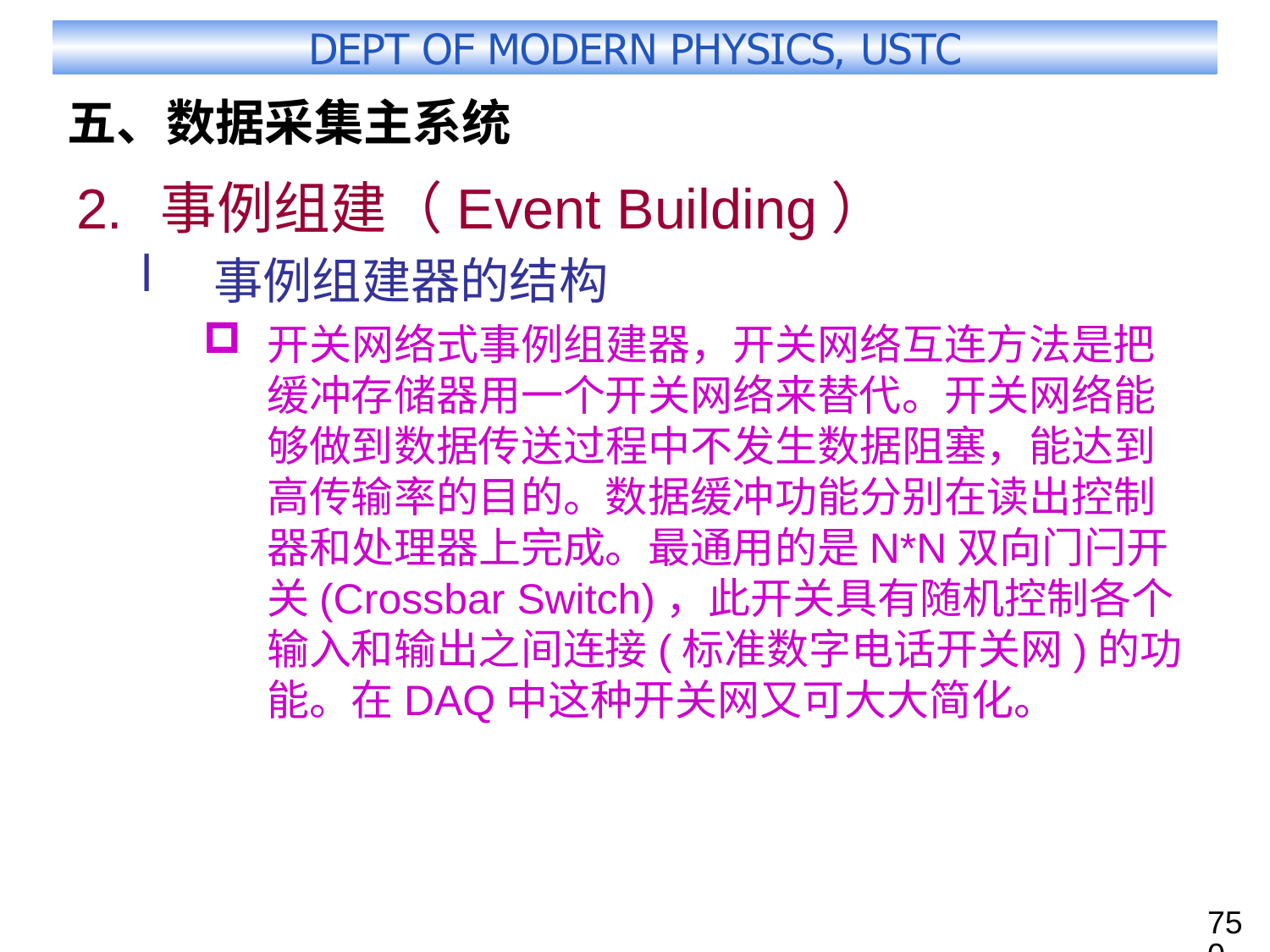

# 五、数据采集主系统
事例组建（Event Building）
事例组建器的结构
开关网络式事例组建器，开关网络互连方法是把缓冲存储器用一个开关网络来替代。开关网络能够做到数据传送过程中不发生数据阻塞，能达到高传输率的目的。数据缓冲功能分别在读出控制器和处理器上完成。最通用的是N*N双向门闩开关(Crossbar Switch)，此开关具有随机控制各个输入和输出之间连接(标准数字电话开关网)的功能。在DAQ中这种开关网又可大大简化。
750